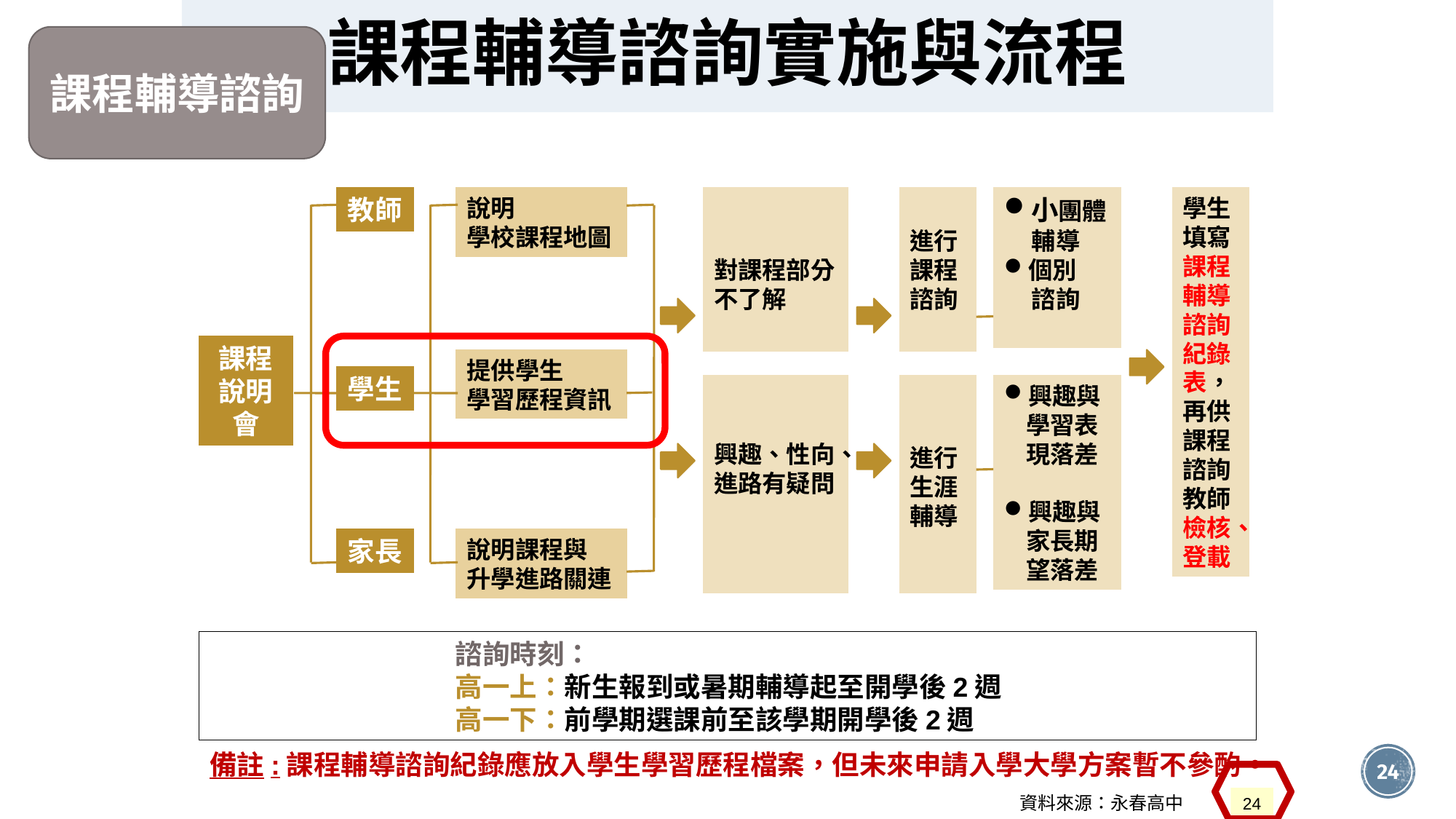

# 課程輔導諮詢實施與流程
課程輔導諮詢
教師
說明
學校課程地圖

對課程部分不了解

進行課程諮詢

小團體
    輔導
個別
    諮詢

學生填寫課程輔導諮詢紀錄表，
再供課程諮詢教師檢核、登載

課程
說明會
提供學生
學習歷程資訊

學生

興趣、性向、進路有疑問

進行生涯輔導

興趣與
   學習表
   現落差

興趣與
   家長期
   望落差

家長
說明課程與
升學進路關連

　　　　　　　　　諮詢時刻：
　　　　　　　　　高一上：新生報到或暑期輔導起至開學後2週
　　　　　　　　　高一下：前學期選課前至該學期開學後2週
備註:課程輔導諮詢紀錄應放入學生學習歷程檔案，但未來申請入學大學方案暫不參酌。
24

資料來源：永春高中
24